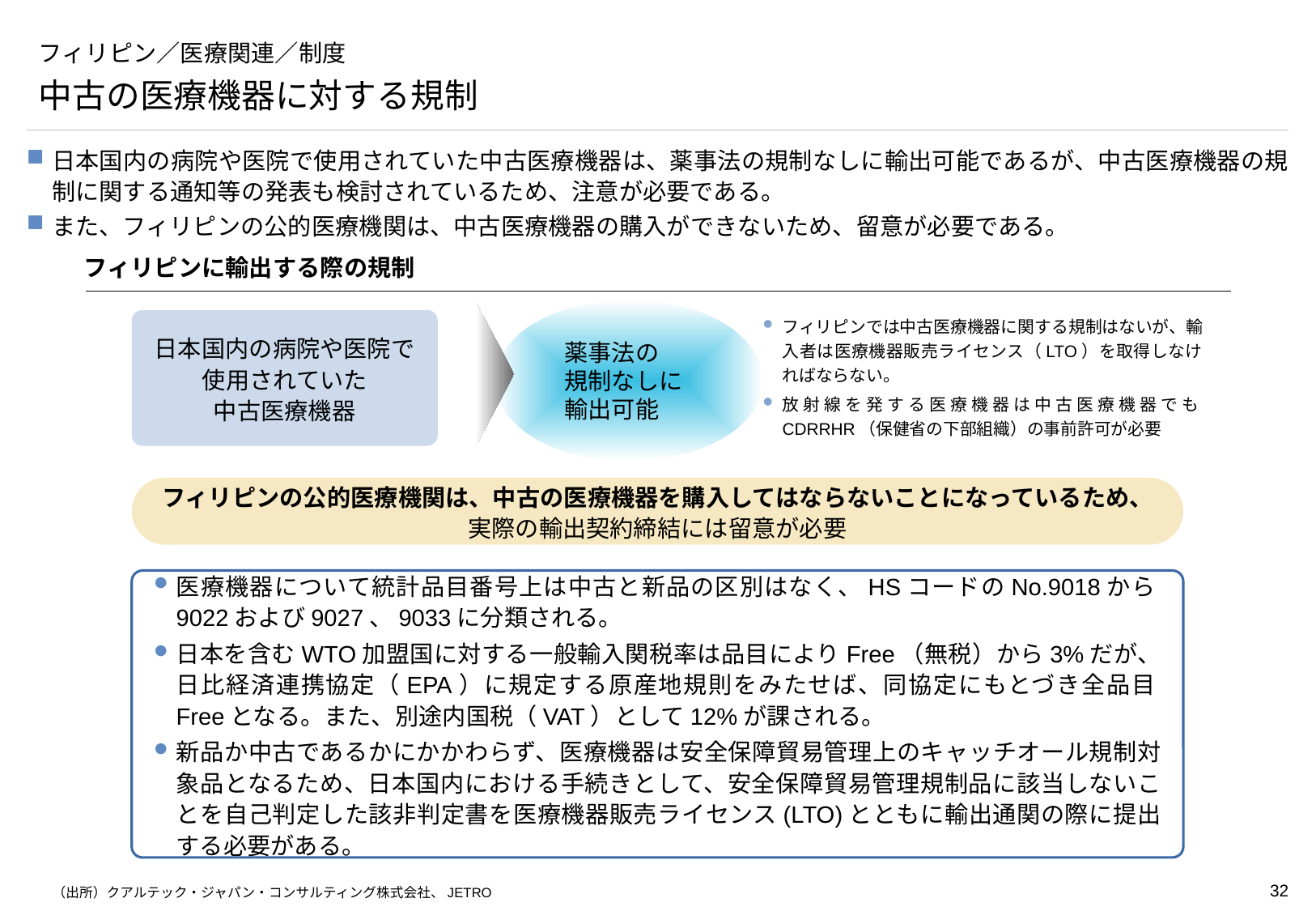

# フィリピン／医療関連／制度
中古の医療機器に対する規制
日本国内の病院や医院で使用されていた中古医療機器は、薬事法の規制なしに輸出可能であるが、中古医療機器の規制に関する通知等の発表も検討されているため、注意が必要である。
また、フィリピンの公的医療機関は、中古医療機器の購入ができないため、留意が必要である。
フィリピンに輸出する際の規制
薬事法の
規制なしに
輸出可能
日本国内の病院や医院で
使用されていた
中古医療機器
フィリピンでは中古医療機器に関する規制はないが、輸入者は医療機器販売ライセンス（LTO）を取得しなければならない。
放射線を発する医療機器は中古医療機器でもCDRRHR（保健省の下部組織）の事前許可が必要

フィリピンの公的医療機関は、中古の医療機器を購入してはならないことになっているため、
実際の輸出契約締結には留意が必要
医療機器について統計品目番号上は中古と新品の区別はなく、HSコードのNo.9018から9022および9027、9033に分類される。
日本を含むWTO加盟国に対する一般輸入関税率は品目によりFree（無税）から3%だが、日比経済連携協定（EPA）に規定する原産地規則をみたせば、同協定にもとづき全品目Freeとなる。また、別途内国税（VAT）として12%が課される。
新品か中古であるかにかかわらず、医療機器は安全保障貿易管理上のキャッチオール規制対象品となるため、日本国内における手続きとして、安全保障貿易管理規制品に該当しないことを自己判定した該非判定書を医療機器販売ライセンス(LTO)とともに輸出通関の際に提出する必要がある。
（出所）クアルテック・ジャパン・コンサルティング株式会社、JETRO